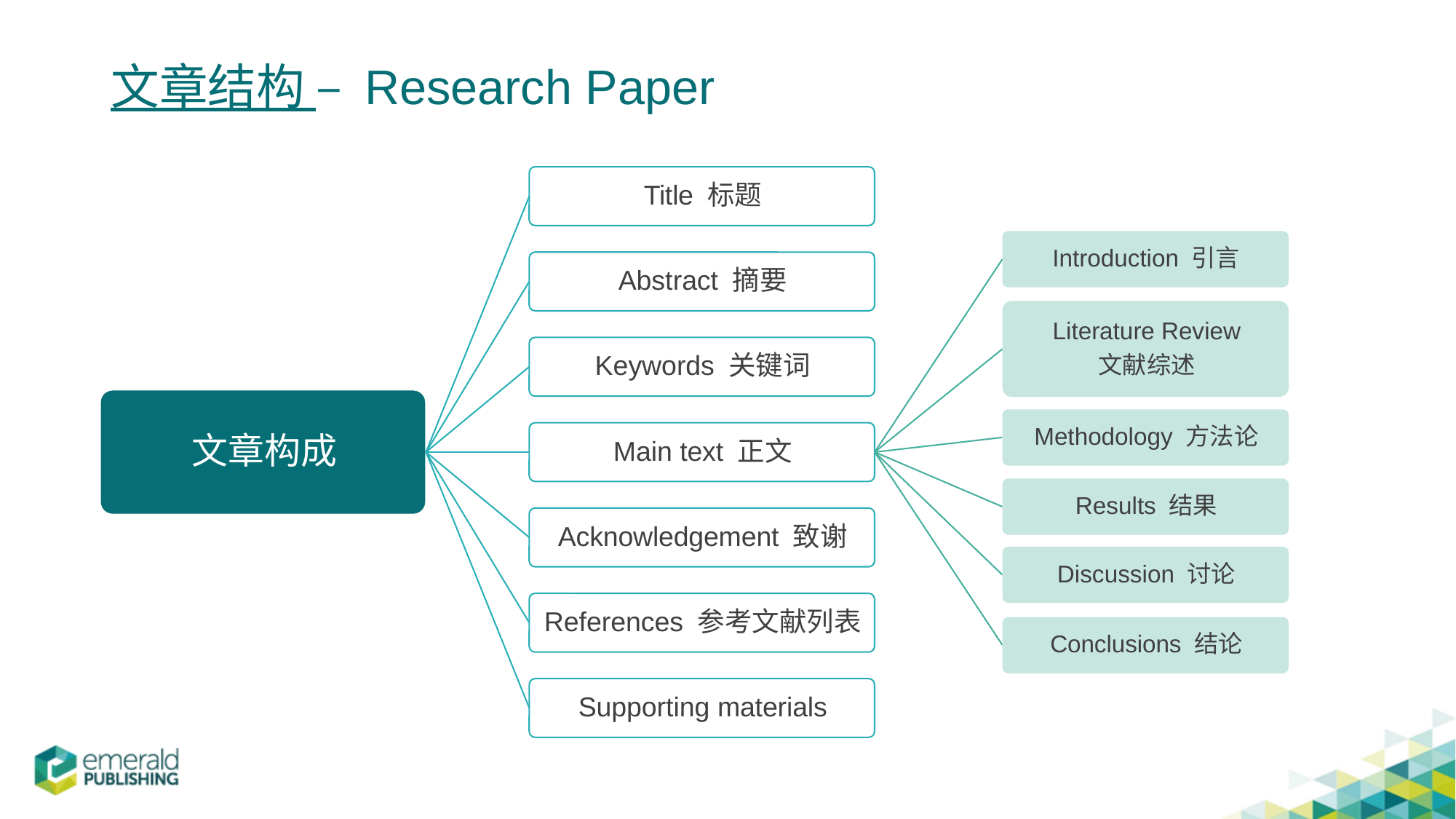

# 文章结构 – Research Paper
文章构成

Title 标题

Abstract 摘要

Keywords 关键词

Main text 正文

Introduction 引言

Literature Review
文献综述

Methodology 方法论

Results 结果

Discussion 讨论

Conclusions 结论

Acknowledgement 致谢

References 参考文献列表

Supporting materials